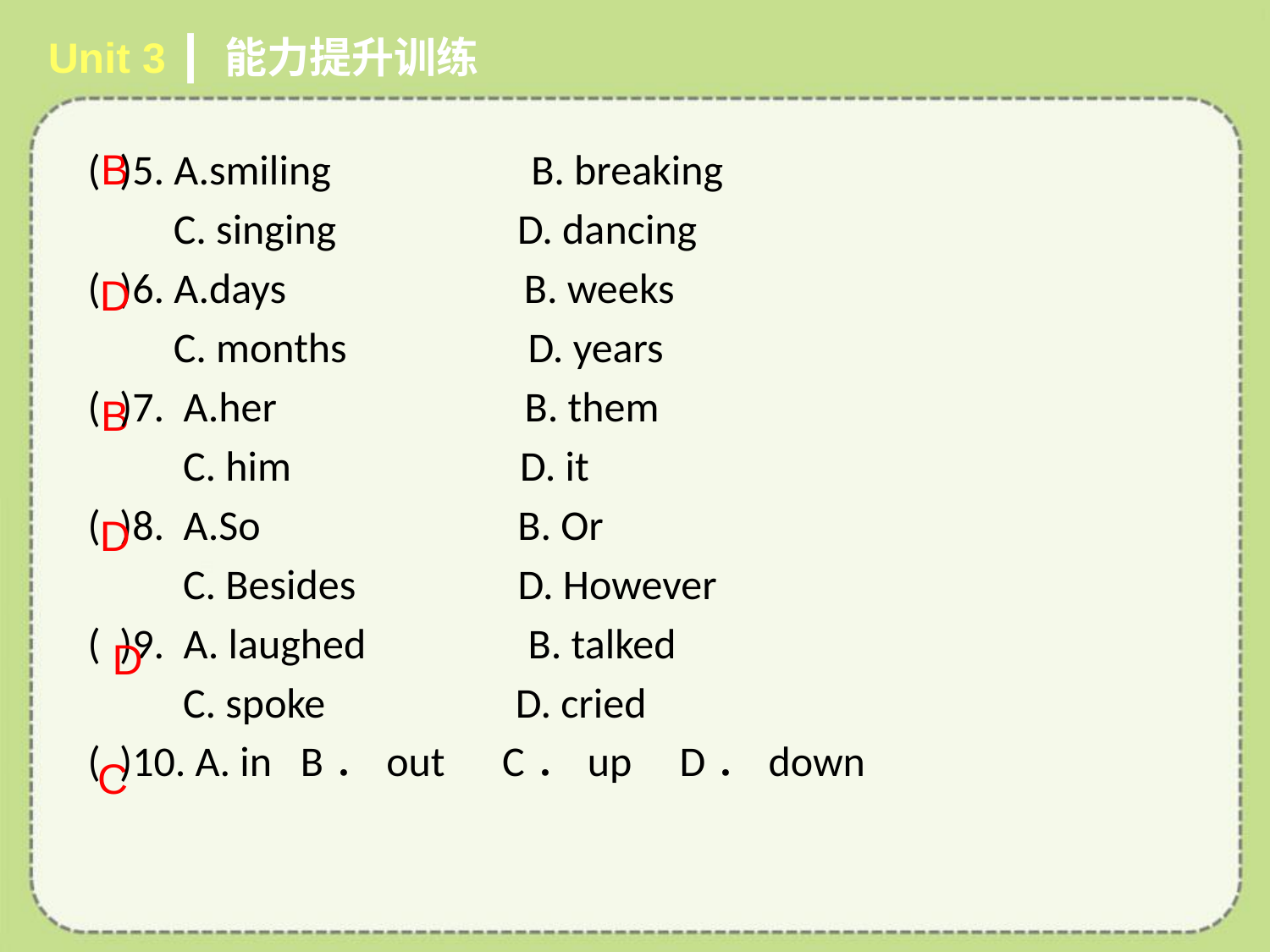

Unit 3 ┃ 能力提升训练
# (  )5. A.smiling                     B. breaking
         C. singing                   D. dancing
(  )6. A.days                         B. weeks
         C. months                   D. years
(  )7.  A.her                          B. them
          C. him                        D. it
(  )8.  A.So                           B. Or
          C. Besides                 D. However
(  )9.  A. laughed                 B. talked
          C. spoke                    D. cried
(  )10. A. in   B．out      C．up     D．down
B
D

B
D
D
C